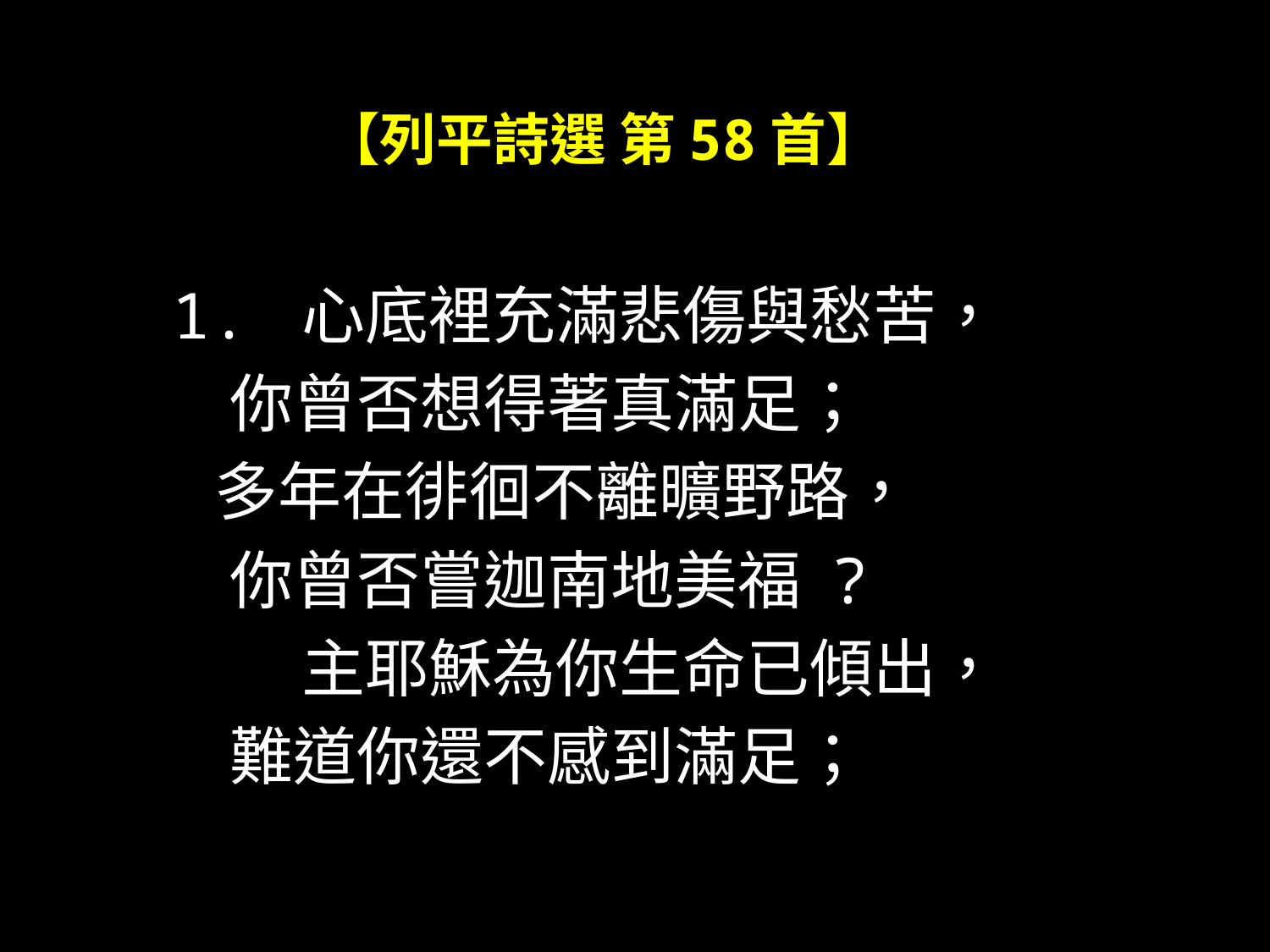

# 【列平詩選 第58首】
1. 心底裡充滿悲傷與愁苦，
   你曾否想得著真滿足；
   多年在徘徊不離曠野路，
   你曾否嘗迦南地美福 ?
   主耶穌為你生命已傾出，
   難道你還不感到滿足；